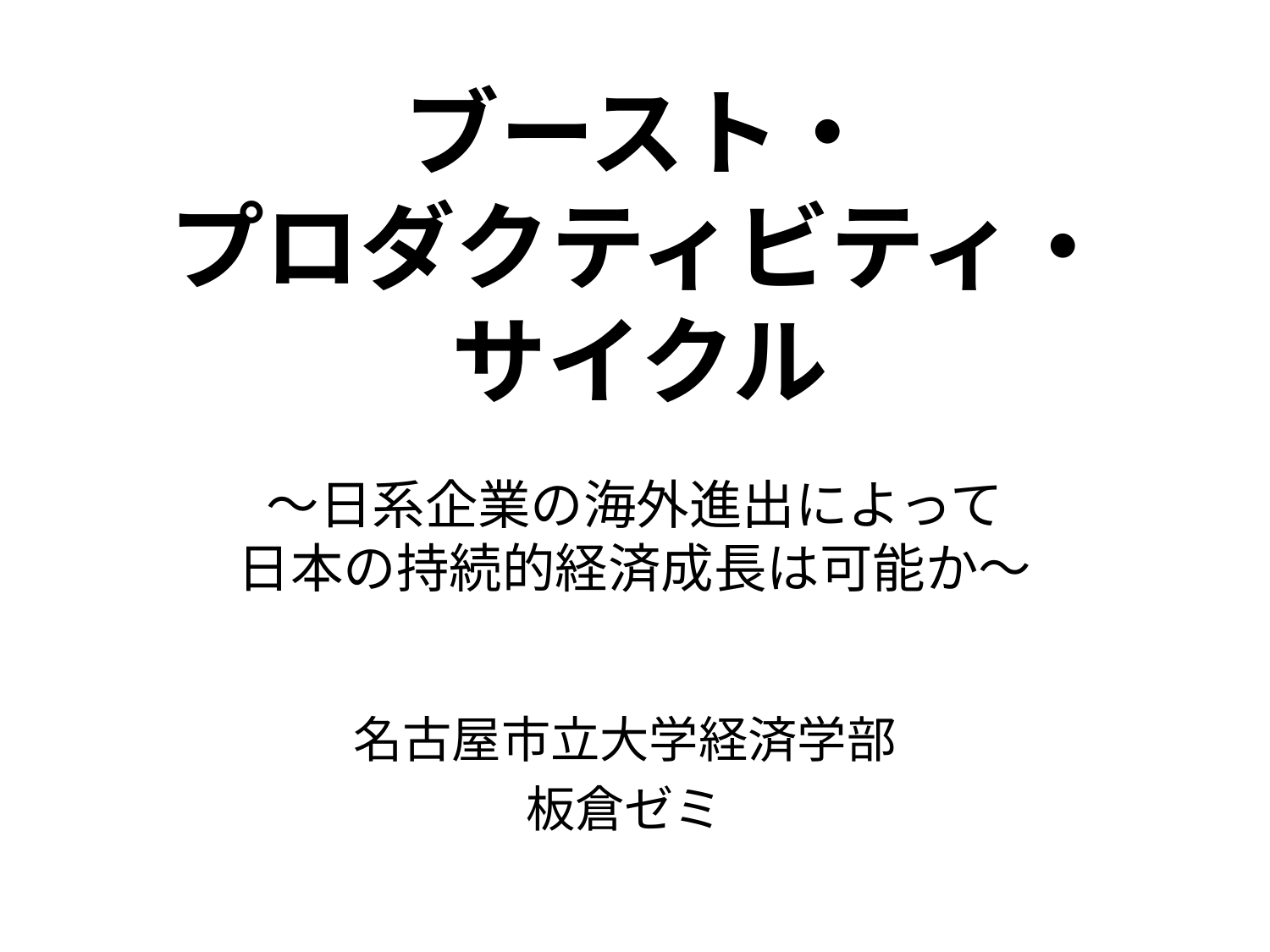

ブースト・
プロダクティビティ・
サイクル
# ～日系企業の海外進出によって 日本の持続的経済成長は可能か～
名古屋市立大学経済学部
板倉ゼミ